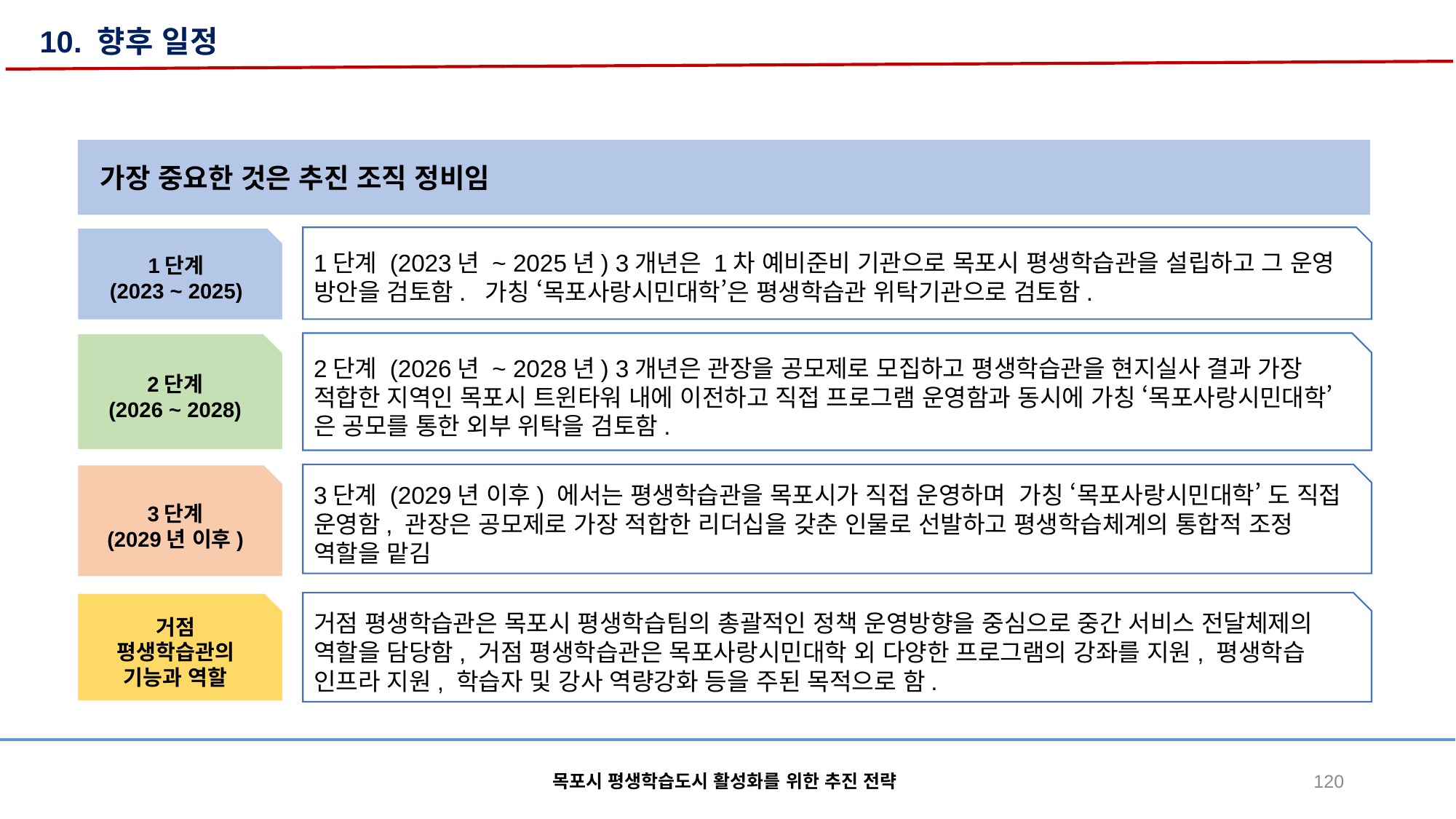

10. 향후 일정
 가장 중요한 것은 추진 조직 정비임
1단계
(2023 ~ 2025)
1단계 (2023년 ~ 2025년) 3개년은 1차 예비준비 기관으로 목포시 평생학습관을 설립하고 그 운영 방안을 검토함.  가칭 ‘목포사랑시민대학’은 평생학습관 위탁기관으로 검토함.
2단계
(2026 ~ 2028)
2단계 (2026년 ~ 2028년) 3개년은 관장을 공모제로 모집하고 평생학습관을 현지실사 결과 가장 적합한 지역인 목포시 트윈타워 내에 이전하고 직접 프로그램 운영함과 동시에 가칭 ‘목포사랑시민대학’은 공모를 통한 외부 위탁을 검토함.
3단계
(2029년 이후)
3단계 (2029년 이후) 에서는 평생학습관을 목포시가 직접 운영하며  가칭 ‘목포사랑시민대학’ 도 직접 운영함, 관장은 공모제로 가장 적합한 리더십을 갖춘 인물로 선발하고 평생학습체계의 통합적 조정 역할을 맡김
거점
평생학습관의
기능과 역할
거점 평생학습관은 목포시 평생학습팀의 총괄적인 정책 운영방향을 중심으로 중간 서비스 전달체제의 역할을 담당함, 거점 평생학습관은 목포사랑시민대학 외 다양한 프로그램의 강좌를 지원, 평생학습 인프라 지원, 학습자 및 강사 역량강화 등을 주된 목적으로 함.
목포시 평생학습도시 활성화를 위한 추진 전략
120